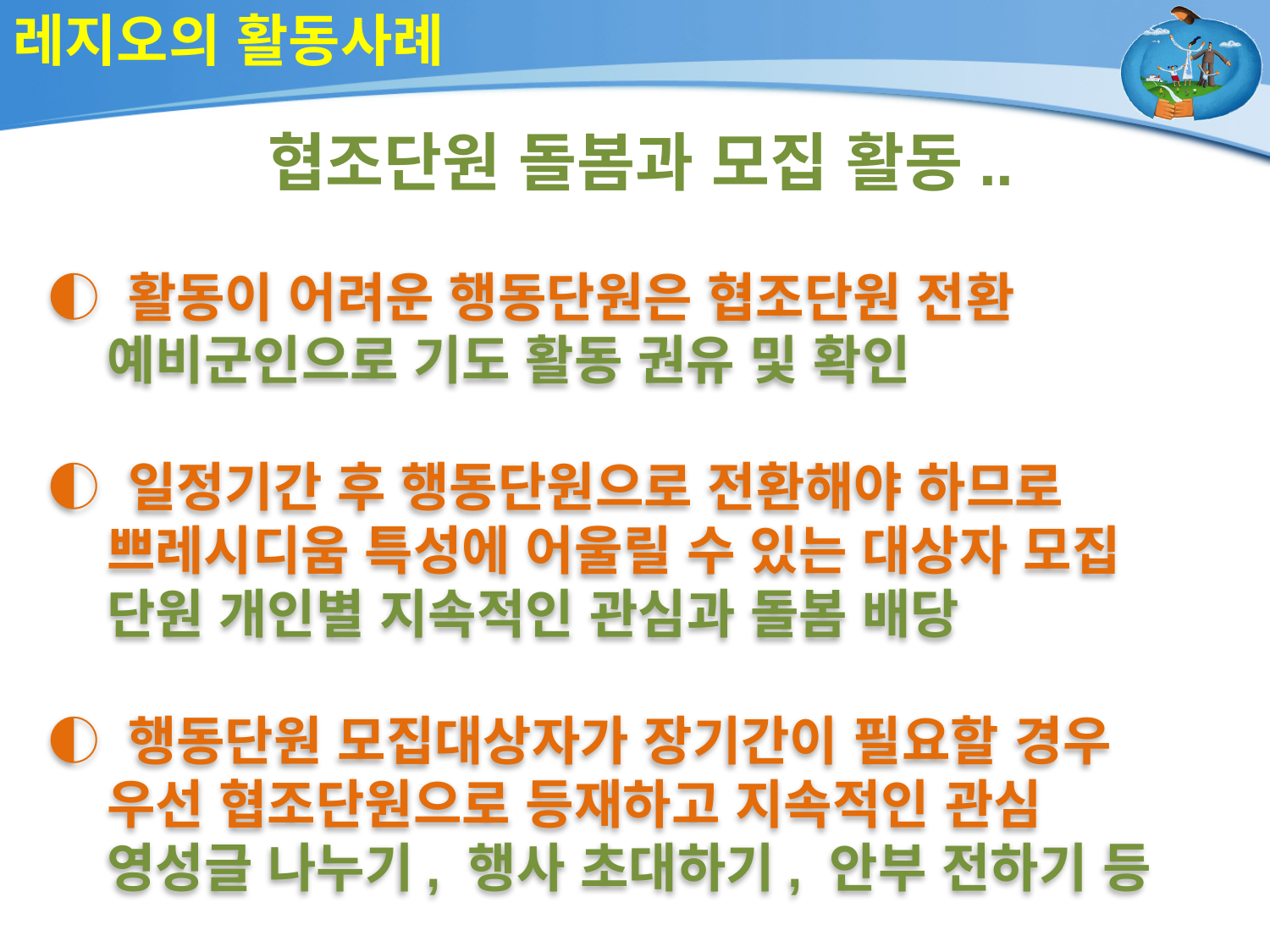

# 레지오의 활동사례
협조단원 돌봄과 모집 활동..
◐ 활동이 어려운 행동단원은 협조단원 전환
    예비군인으로 기도 활동 권유 및 확인

◐ 일정기간 후 행동단원으로 전환해야 하므로
    쁘레시디움 특성에 어울릴 수 있는 대상자 모집
    단원 개인별 지속적인 관심과 돌봄 배당

◐ 행동단원 모집대상자가 장기간이 필요할 경우
    우선 협조단원으로 등재하고 지속적인 관심
    영성글 나누기, 행사 초대하기, 안부 전하기 등